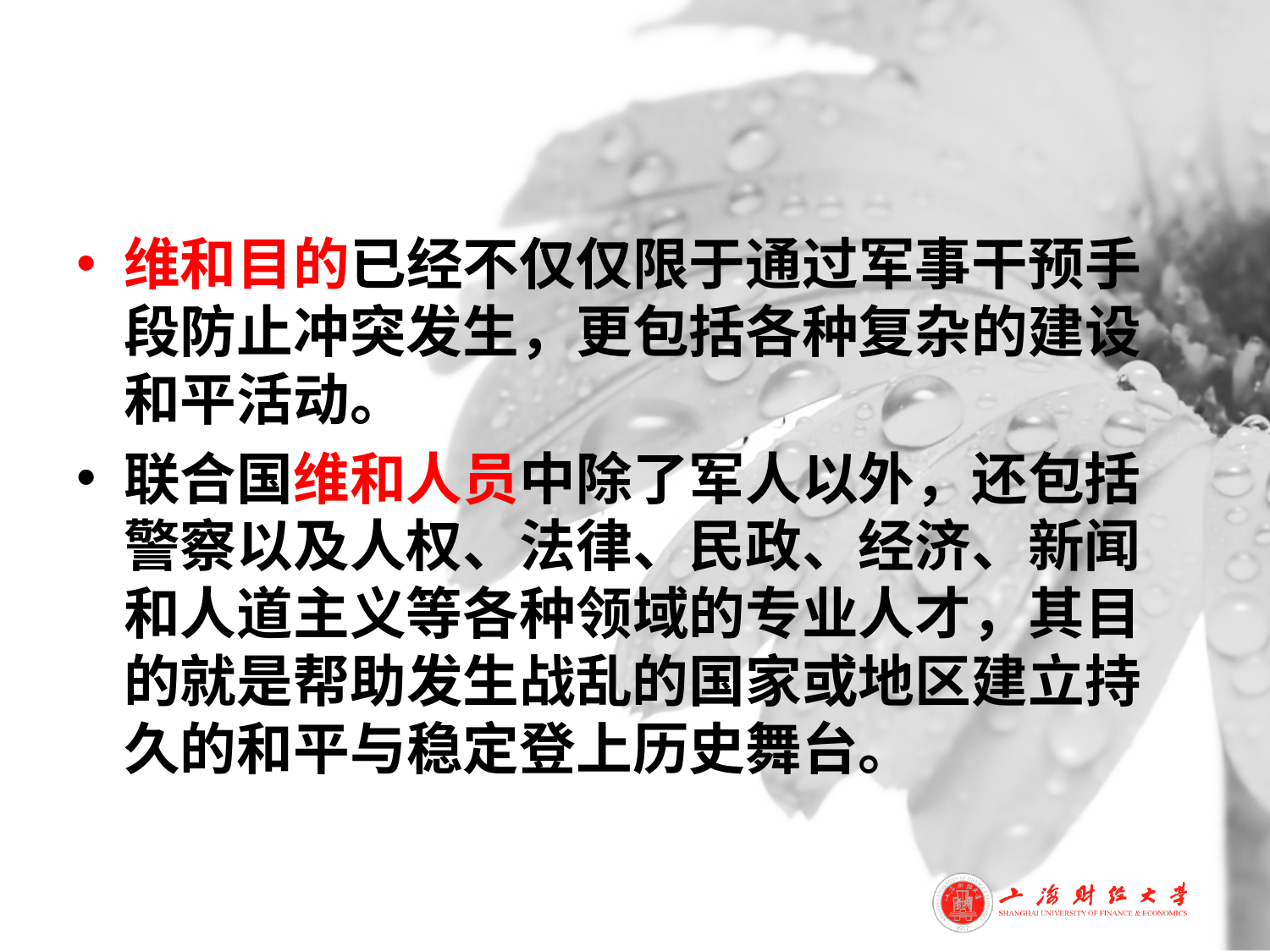

#
维和目的已经不仅仅限于通过军事干预手段防止冲突发生，更包括各种复杂的建设和平活动。
联合国维和人员中除了军人以外，还包括警察以及人权、法律、民政、经济、新闻和人道主义等各种领域的专业人才，其目的就是帮助发生战乱的国家或地区建立持久的和平与稳定登上历史舞台。